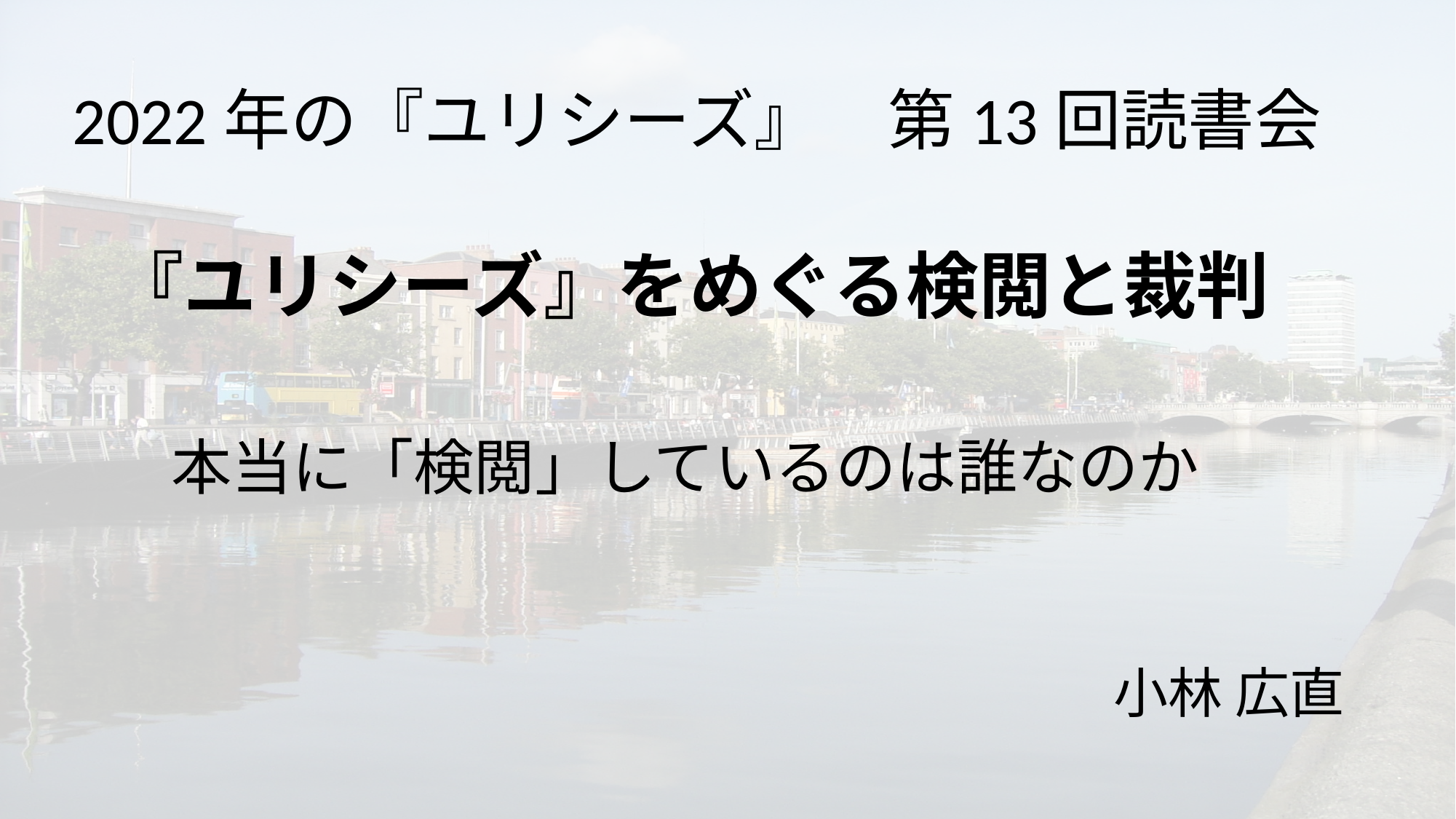

# 2022年の『ユリシーズ』　第13回読書会
『ユリシーズ』をめぐる検閲と裁判

　本当に「検閲」しているのは誰なのか

小林 広直